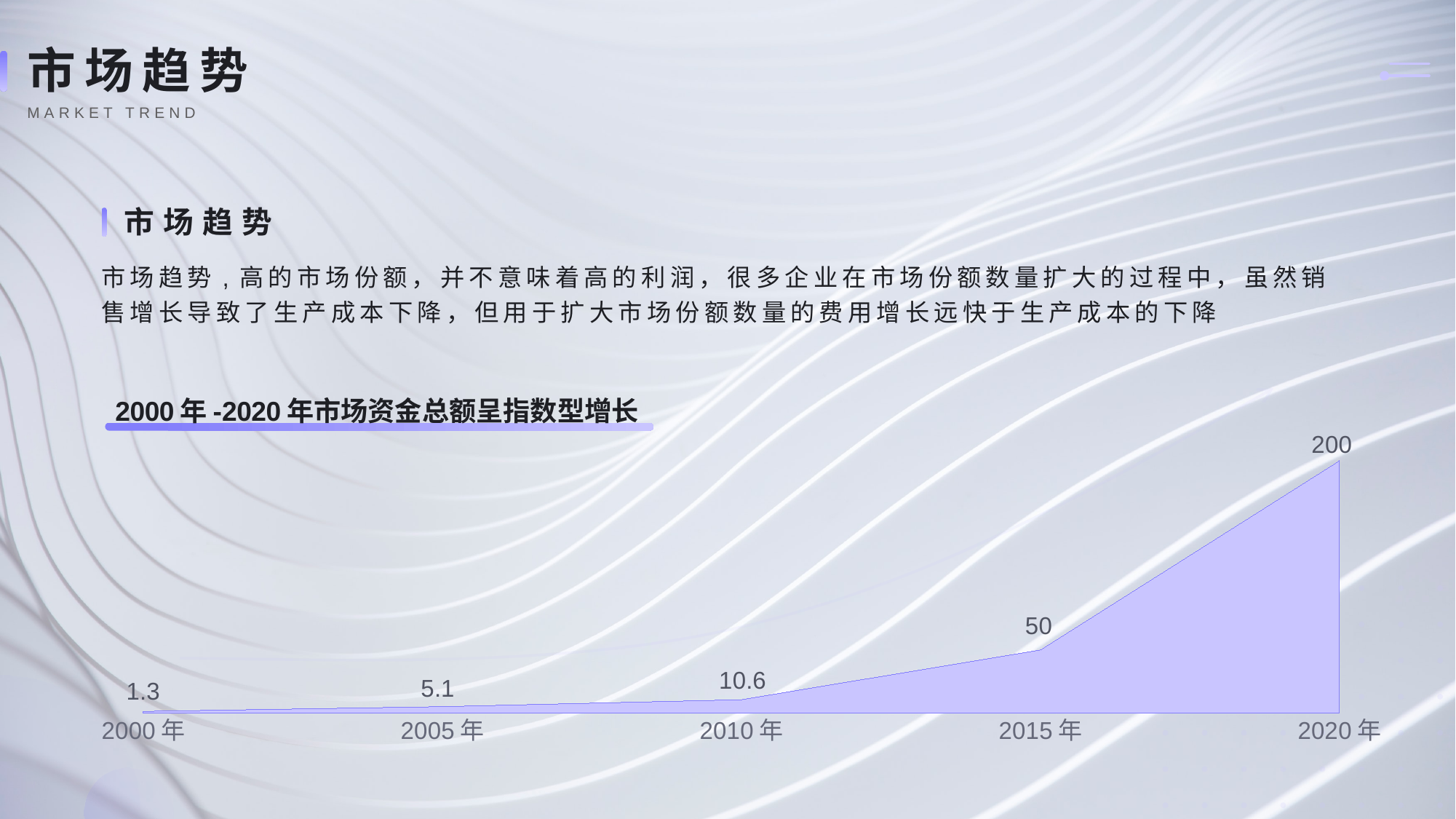

# 市场趋势
MARKET TREND
市场趋势

市场趋势,高的市场份额，并不意味着高的利润，很多企业在市场份额数量扩大的过程中，虽然销售增长导致了生产成本下降，但用于扩大市场份额数量的费用增长远快于生产成本的下降

### Chart: 2000年-2020年市场资金总额呈指数型增长

| Category | 系列 1 |
|---|---|
| 2000年 | 1.3 |
| 2005年 | 5.1 |
| 2010年 | 10.6 |
| 2015年 | 50.0 |
| 2020年 | 200.0 |